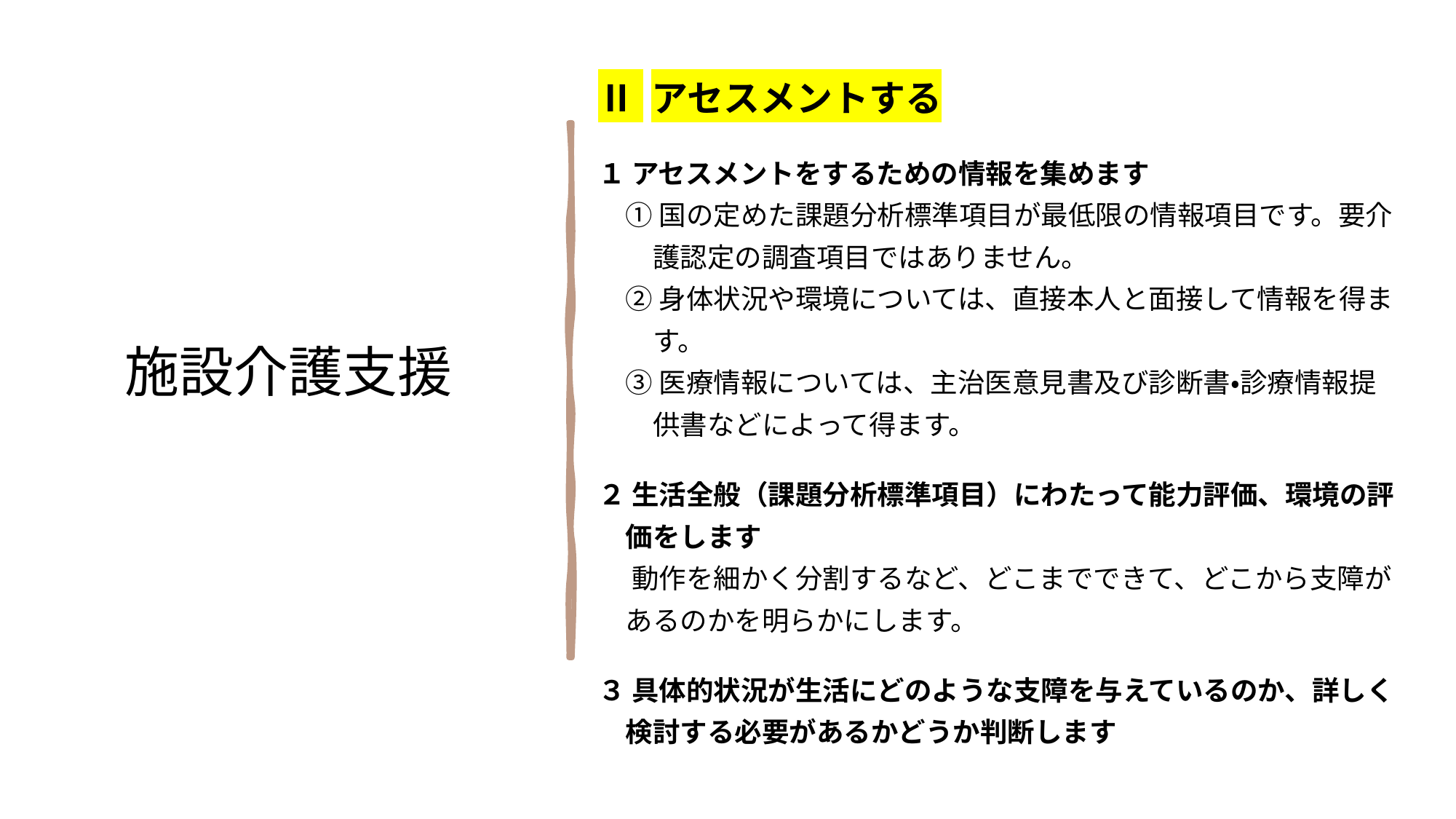

Ⅱ アセスメントする

１ アセスメントをするための情報を集めます
　① 国の定めた課題分析標準項目が最低限の情報項目です。要介
　　護認定の調査項目ではありません。
　② 身体状況や環境については、直接本人と面接して情報を得ま
　　す。
　③ 医療情報については、主治医意見書及び診断書・診療情報提
　　供書などによって得ます。

２ 生活全般（課題分析標準項目）にわたって能力評価、環境の評
　価をします
　 動作を細かく分割するなど、どこまでできて、どこから支障が
　あるのかを明らかにします。

３ 具体的状況が生活にどのような支障を与えているのか、詳しく
　検討する必要があるかどうか判断します

施設介護支援